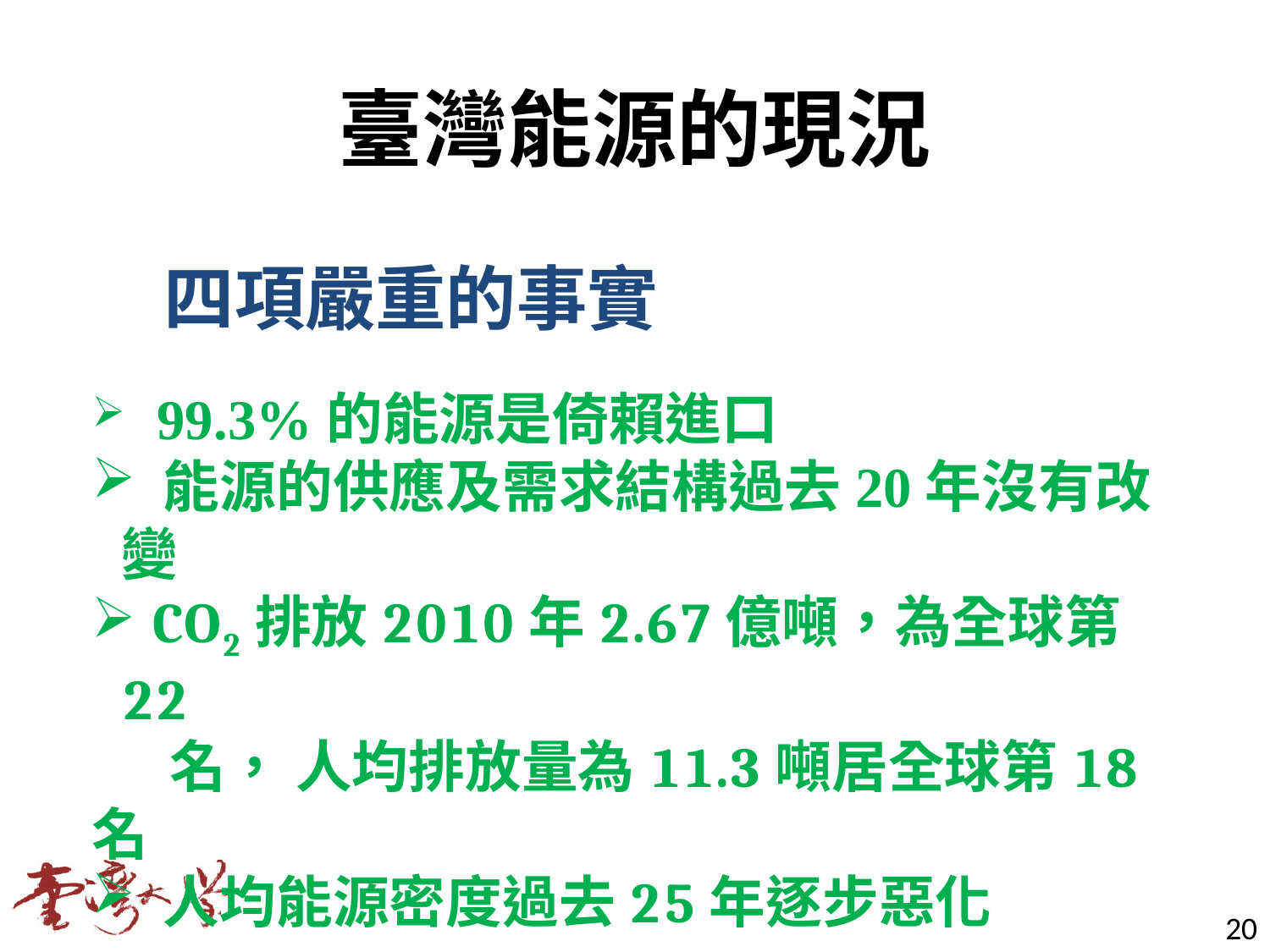

臺灣能源的現況
四項嚴重的事實
   99.3%的能源是倚賴進口
 能源的供應及需求結構過去20年沒有改變
 CO2排放2010年2.67億噸，為全球第22
     名， 人均排放量為11.3噸居全球第18名
 人均能源密度過去25年逐步惡化
20